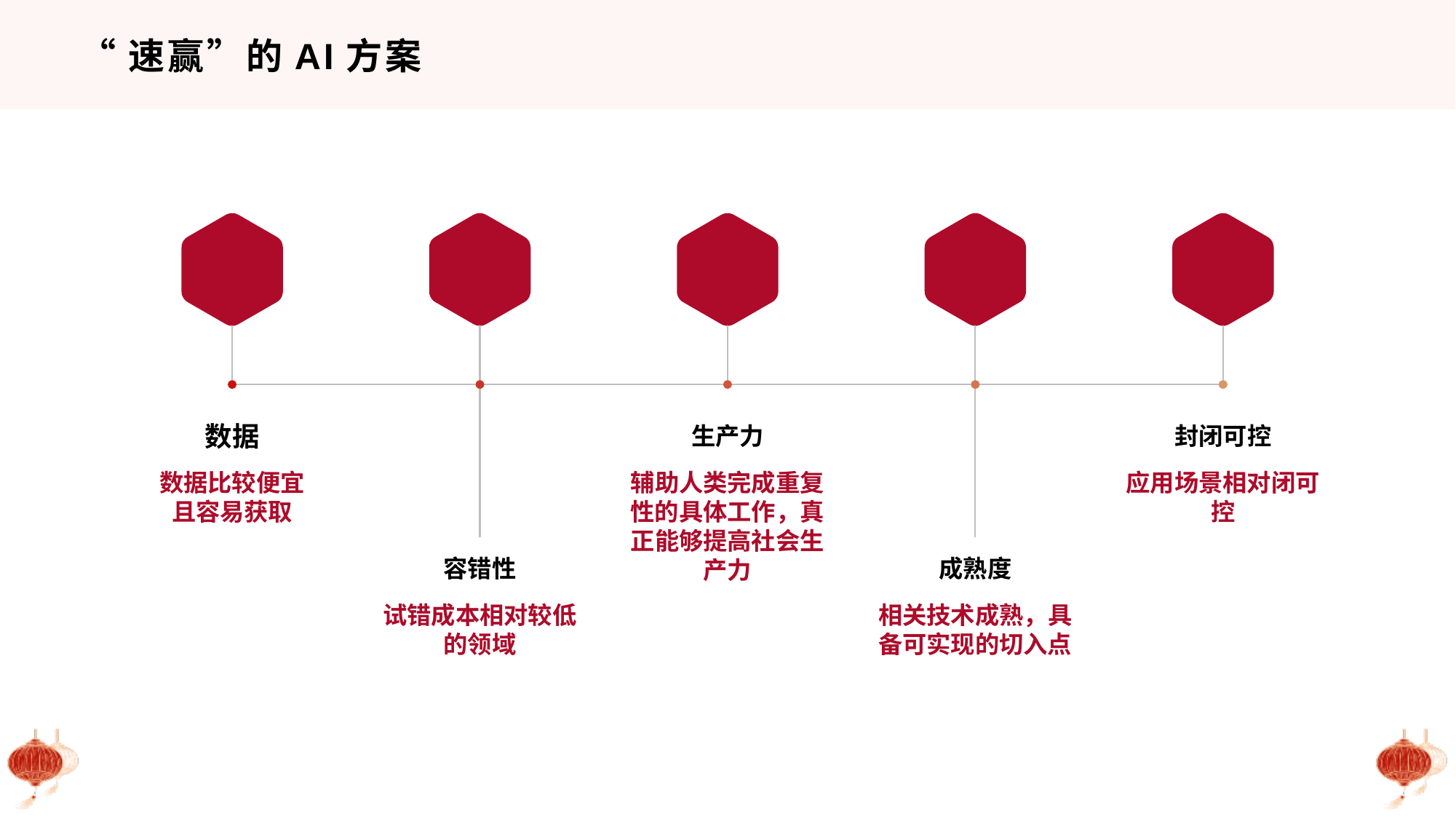

# “速赢”的AI方案

数据
数据比较便宜
且容易获取

容错性
试错成本相对较低的领域

生产力
辅助人类完成重复性的具体工作，真正能够提高社会生产力

成熟度
相关技术成熟，具备可实现的切入点

封闭可控
应用场景相对闭可控